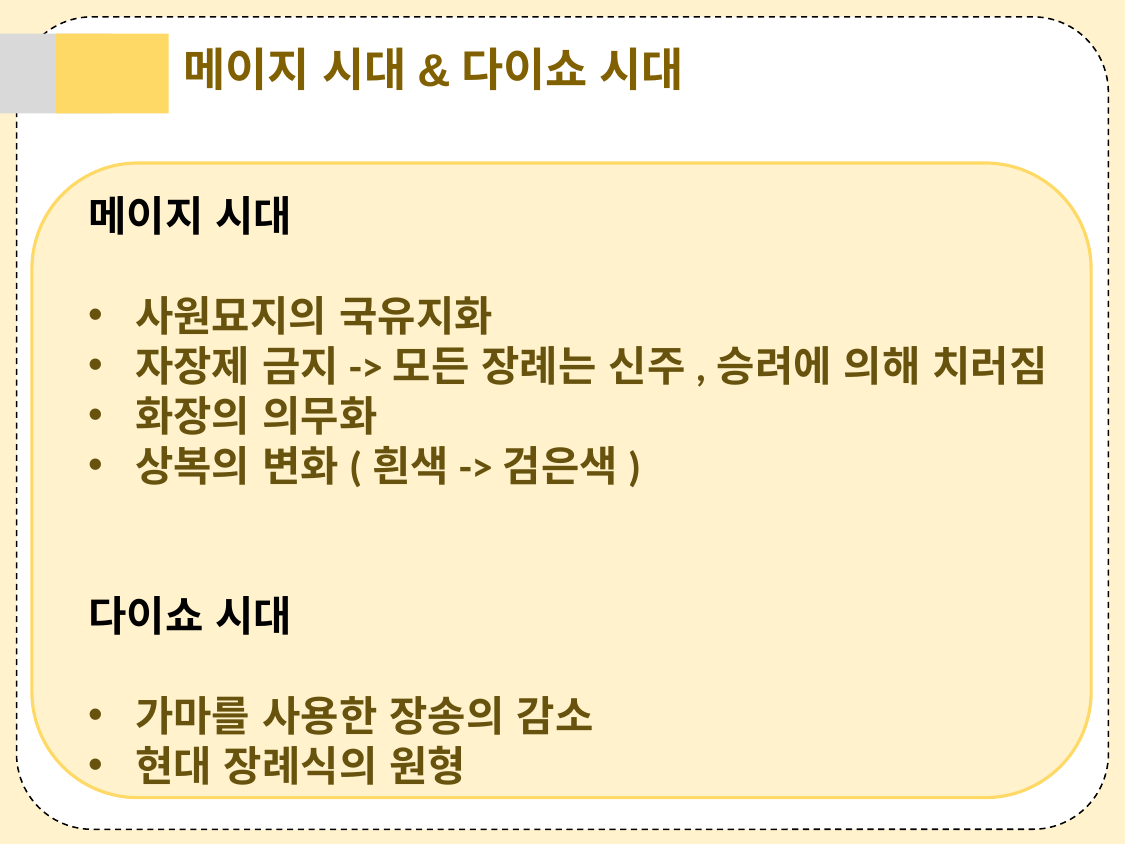

메이지 시대&다이쇼 시대

메이지 시대

사원묘지의 국유지화
자장제 금지->모든 장례는 신주,승려에 의해 치러짐
화장의 의무화
상복의 변화(흰색->검은색)

다이쇼 시대

가마를 사용한 장송의 감소
현대 장례식의 원형